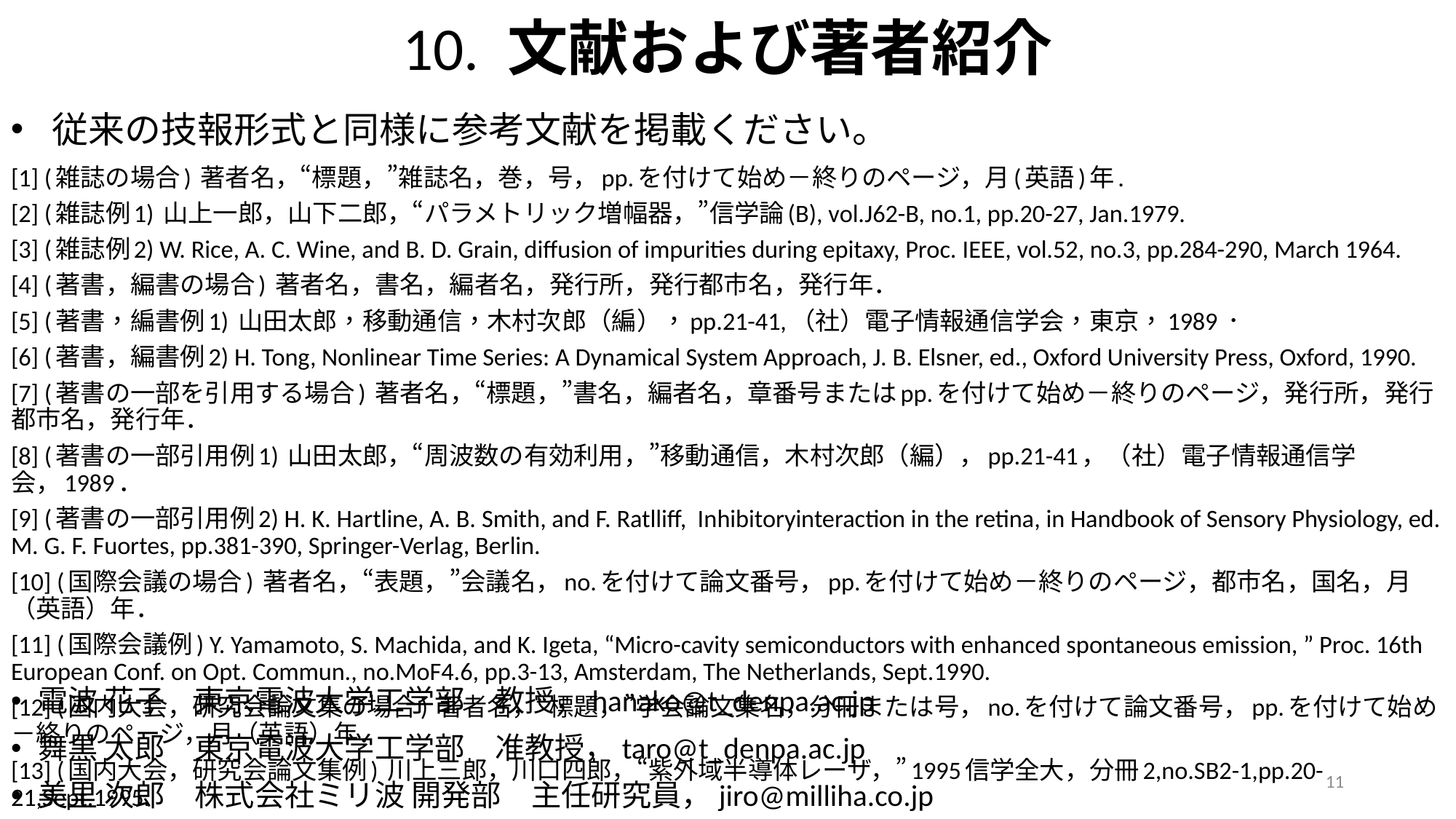

# 10. 文献および著者紹介
従来の技報形式と同様に参考文献を掲載ください。
[1] (雑誌の場合) 著者名，“標題，”雑誌名，巻，号，pp.を付けて始め－終りのページ，月(英語)年.
[2] (雑誌例1) 山上一郎，山下二郎，“パラメトリック増幅器，”信学論(B), vol.J62-B, no.1, pp.20-27, Jan.1979.
[3] (雑誌例2) W. Rice, A. C. Wine, and B. D. Grain, diffusion of impurities during epitaxy, Proc. IEEE, vol.52, no.3, pp.284-290, March 1964.
[4] (著書，編書の場合) 著者名，書名，編者名，発行所，発行都市名，発行年．
[5] (著書，編書例1) 山田太郎，移動通信，木村次郎（編），pp.21-41,（社）電子情報通信学会，東京，1989．
[6] (著書，編書例2) H. Tong, Nonlinear Time Series: A Dynamical System Approach, J. B. Elsner, ed., Oxford University Press, Oxford, 1990.
[7] (著書の一部を引用する場合) 著者名，“標題，”書名，編者名，章番号またはpp.を付けて始め－終りのページ，発行所，発行都市名，発行年．
[8] (著書の一部引用例1) 山田太郎，“周波数の有効利用，”移動通信，木村次郎（編），pp.21-41，（社）電子情報通信学会，1989．
[9] (著書の一部引用例2) H. K. Hartline, A. B. Smith, and F. Ratlliff,  Inhibitoryinteraction in the retina, in Handbook of Sensory Physiology, ed. M. G. F. Fuortes, pp.381-390, Springer-Verlag, Berlin.
[10] (国際会議の場合) 著者名，“表題，”会議名，no.を付けて論文番号，pp.を付けて始め－終りのページ，都市名，国名，月（英語）年．
[11] (国際会議例) Y. Yamamoto, S. Machida, and K. Igeta, “Micro-cavity semiconductors with enhanced spontaneous emission, ” Proc. 16th European Conf. on Opt. Commun., no.MoF4.6, pp.3-13, Amsterdam, The Netherlands, Sept.1990.
[12] (国内大会，研究会論文集の場合) 著者名，“標題，”学会論文集名，分冊または号，no.を付けて論文番号，pp.を付けて始め－終りのページ，月（英語）年．
[13] (国内大会，研究会論文集例) 川上三郎，川口四郎，“紫外域半導体レーザ，”1995信学全大，分冊2,no.SB2-1,pp.20-21,Sept.1995.

電波 花子　東京電波大学工学部　教授，hanako@t_denpa.ac.jp
舞黒 太郎　東京電波大学工学部　准教授，taro@t_denpa.ac.jp
美里 次郎　株式会社ミリ波 開発部　主任研究員，jiro@milliha.co.jp

11